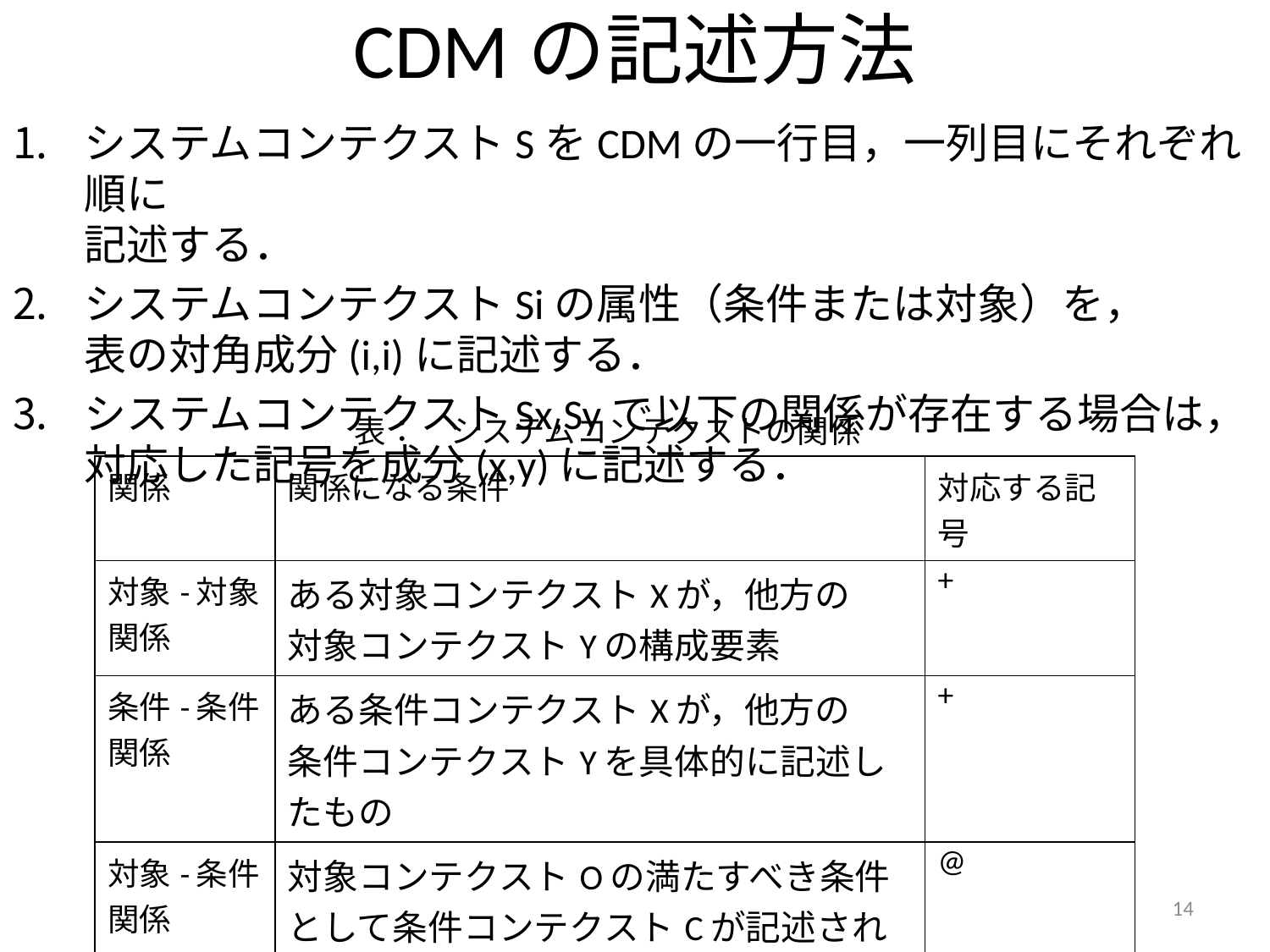

# CDMの記述方法
システムコンテクストSをCDMの一行目，一列目にそれぞれ順に
記述する．
システムコンテクストSiの属性（条件または対象）を，
表の対角成分(i,i)に記述する．
システムコンテクストSx,Syで以下の関係が存在する場合は，
対応した記号を成分(x,y)に記述する．
表：　システムコンテクストの関係
| 関係 | 関係になる条件 | 対応する記号 |
| --- | --- | --- |
| 対象-対象関係 | ある対象コンテクストXが，他方の 対象コンテクストYの構成要素 | + |
| 条件-条件関係 | ある条件コンテクストXが，他方の 条件コンテクストYを具体的に記述したもの | + |
| 対象-条件関係 | 対象コンテクストOの満たすべき条件として条件コンテクストCが記述されている場合 | @ |
14